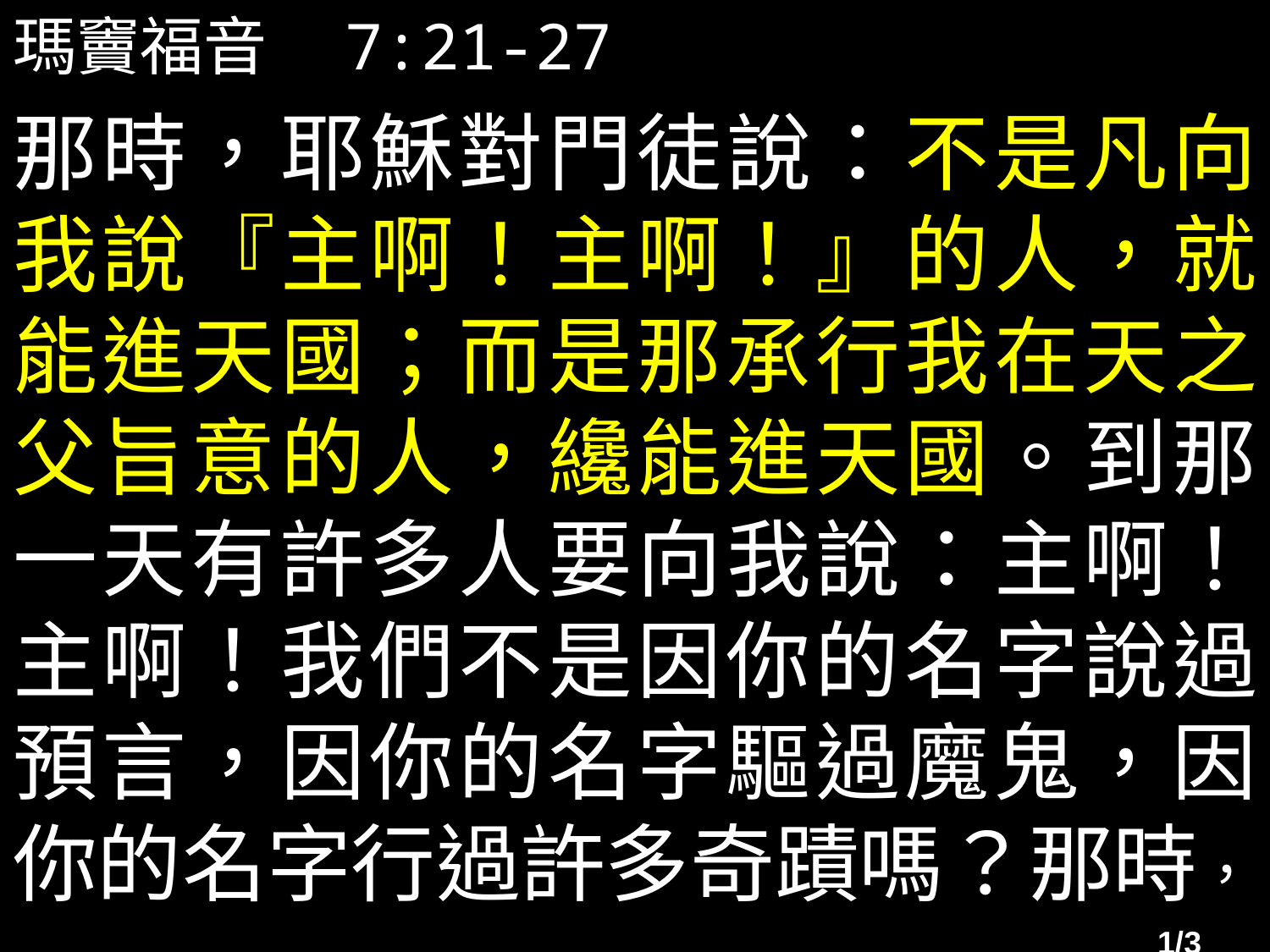

瑪竇福音　7:21-27
那時，耶穌對門徒說：不是凡向我說『主啊！主啊！』的人，就能進天國；而是那承行我在天之父旨意的人，纔能進天國。到那一天有許多人要向我說：主啊！主啊！我們不是因你的名字說過預言，因你的名字驅過魔鬼，因你的名字行過許多奇蹟嗎？那時，

1/3